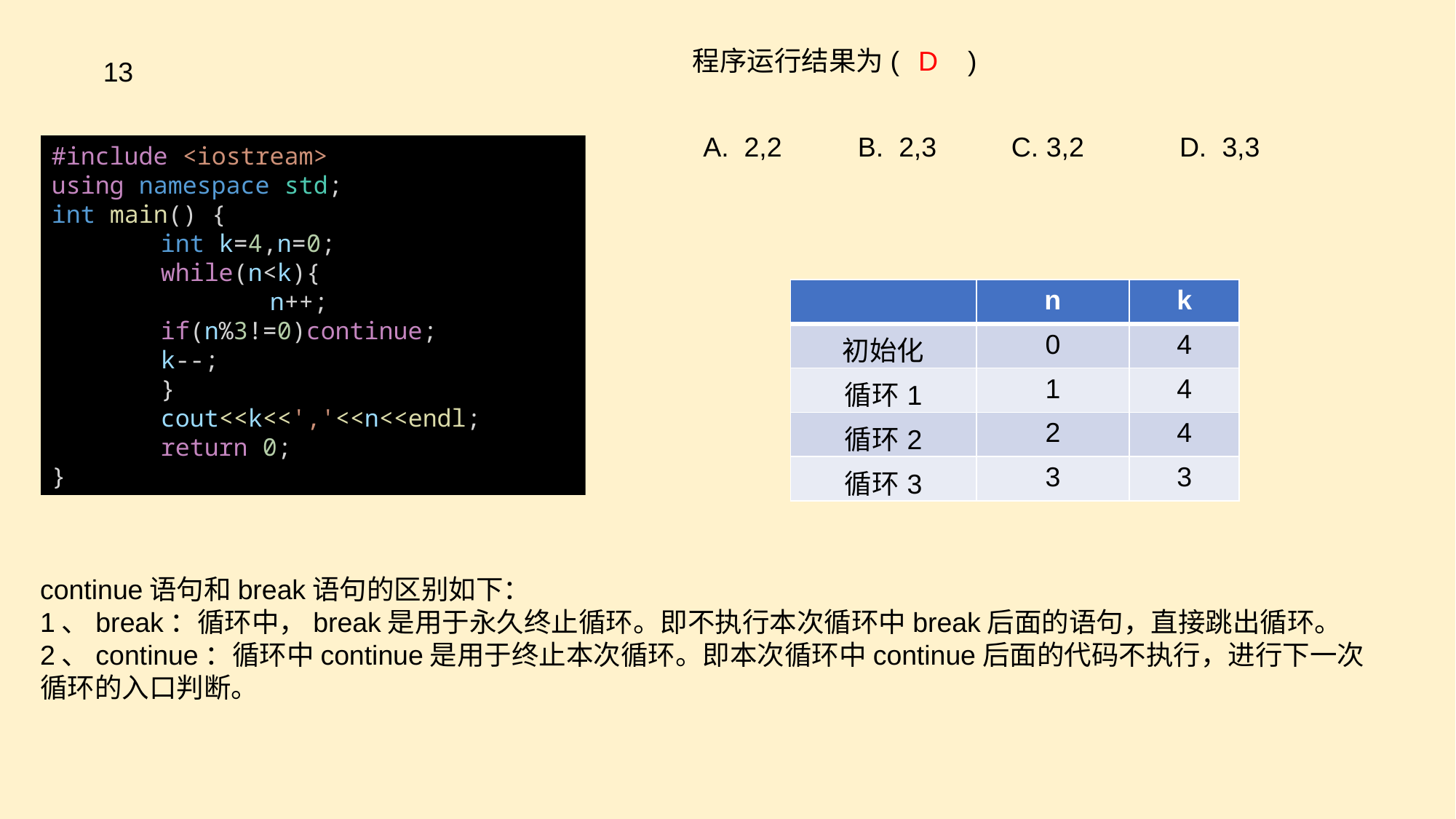

程序运行结果为(         )
D
13
A.  2,2
B.  2,3
C. 3,2
D.  3,3
#include <iostream>
using namespace std;
int main() {
 	int k=4,n=0;
	while(n<k){
		n++;
	if(n%3!=0)continue;
	k--;
	}
	cout<<k<<','<<n<<endl;
	return 0;
}
|  | n | k |
| --- | --- | --- |
| 初始化 | 0 | 4 |
| 循环1 | 1 | 4 |
| 循环2 | 2 | 4 |
| 循环3 | 3 | 3 |
continue语句和break语句的区别如下：
1、break：循环中，break是用于永久终止循环。即不执行本次循环中break后面的语句，直接跳出循环。
2、continue：循环中continue是用于终止本次循环。即本次循环中continue后面的代码不执行，进行下一次循环的入口判断。